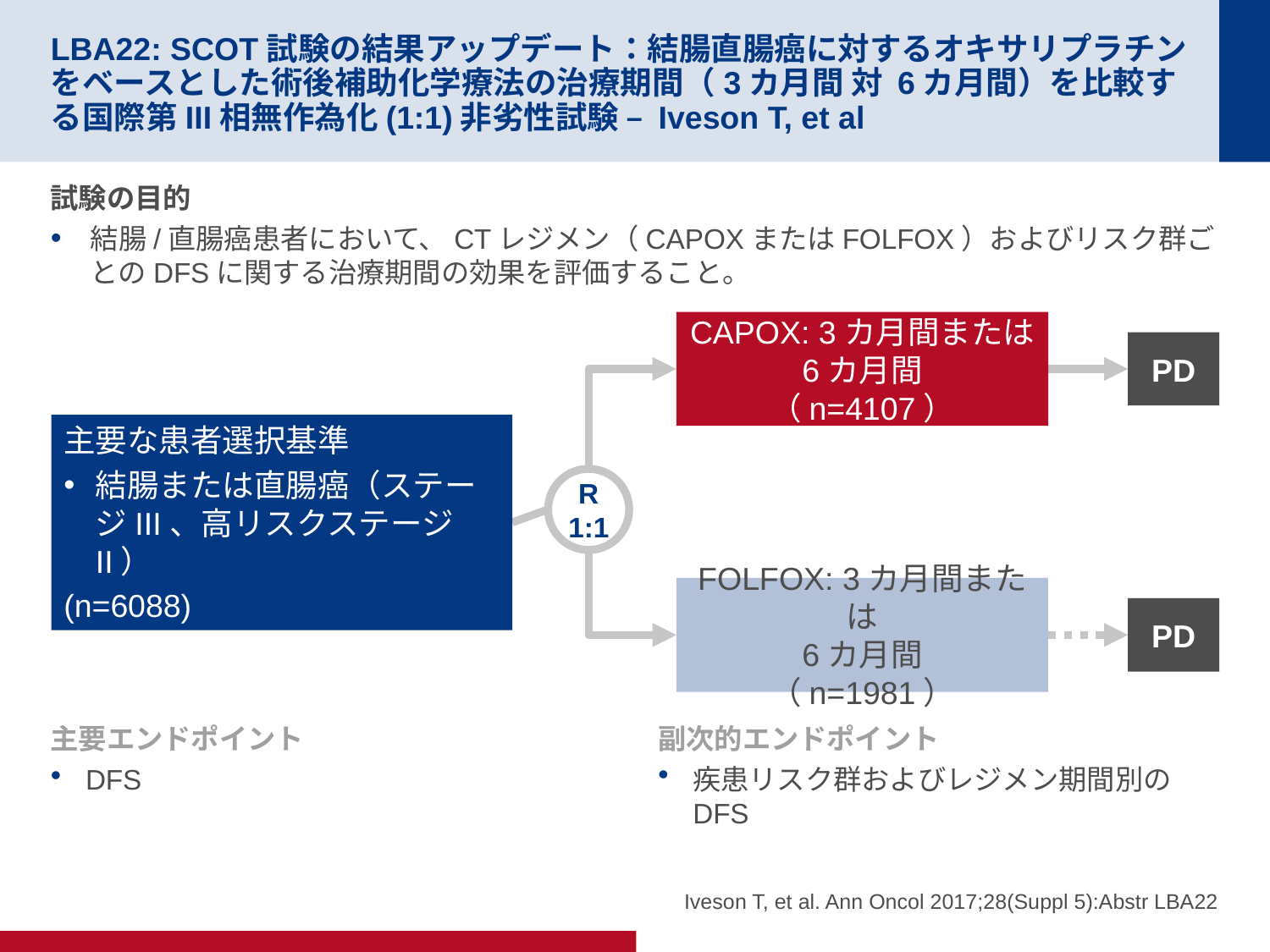

# LBA22: SCOT試験の結果アップデート：結腸直腸癌に対するオキサリプラチンをベースとした術後補助化学療法の治療期間（3カ月間 対 6カ月間）を比較する国際第III相無作為化(1:1)非劣性試験 – Iveson T, et al
試験の目的
結腸/直腸癌患者において、CTレジメン（CAPOXまたはFOLFOX）およびリスク群ごとのDFSに関する治療期間の効果を評価すること。

CAPOX: 3カ月間または
6カ月間
（n=4107）
PD
主要な患者選択基準
結腸または直腸癌（ステージIII、高リスクステージII）
(n=6088)
R
1:1
FOLFOX: 3カ月間または
6カ月間
（n=1981）
PD
主要エンドポイント
DFS

副次的エンドポイント
疾患リスク群およびレジメン期間別のDFS
Iveson T, et al. Ann Oncol 2017;28(Suppl 5):Abstr LBA22